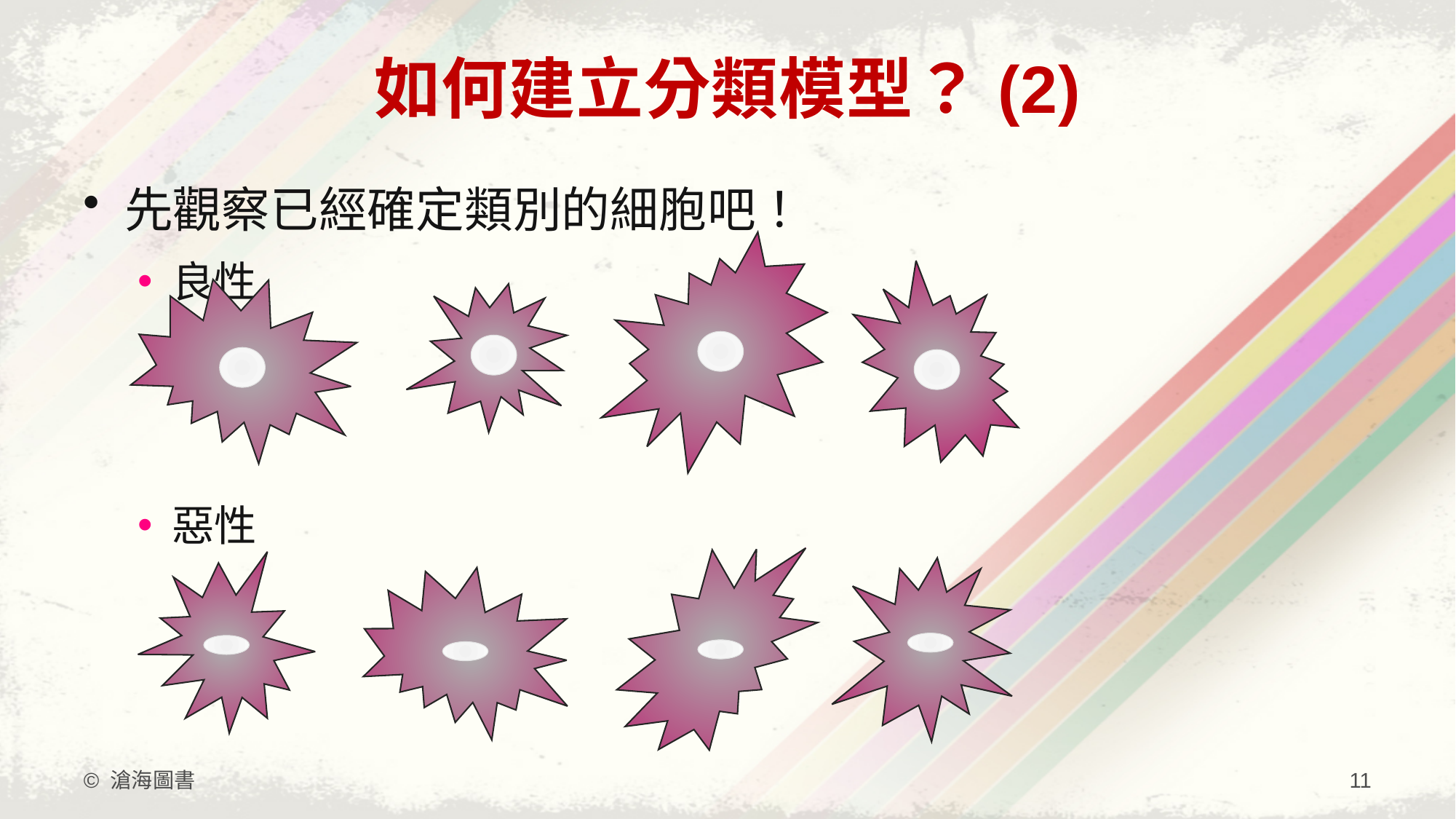

# 如何建立分類模型？(2)
先觀察已經確定類別的細胞吧！
良性

惡性

© 滄海圖書

11